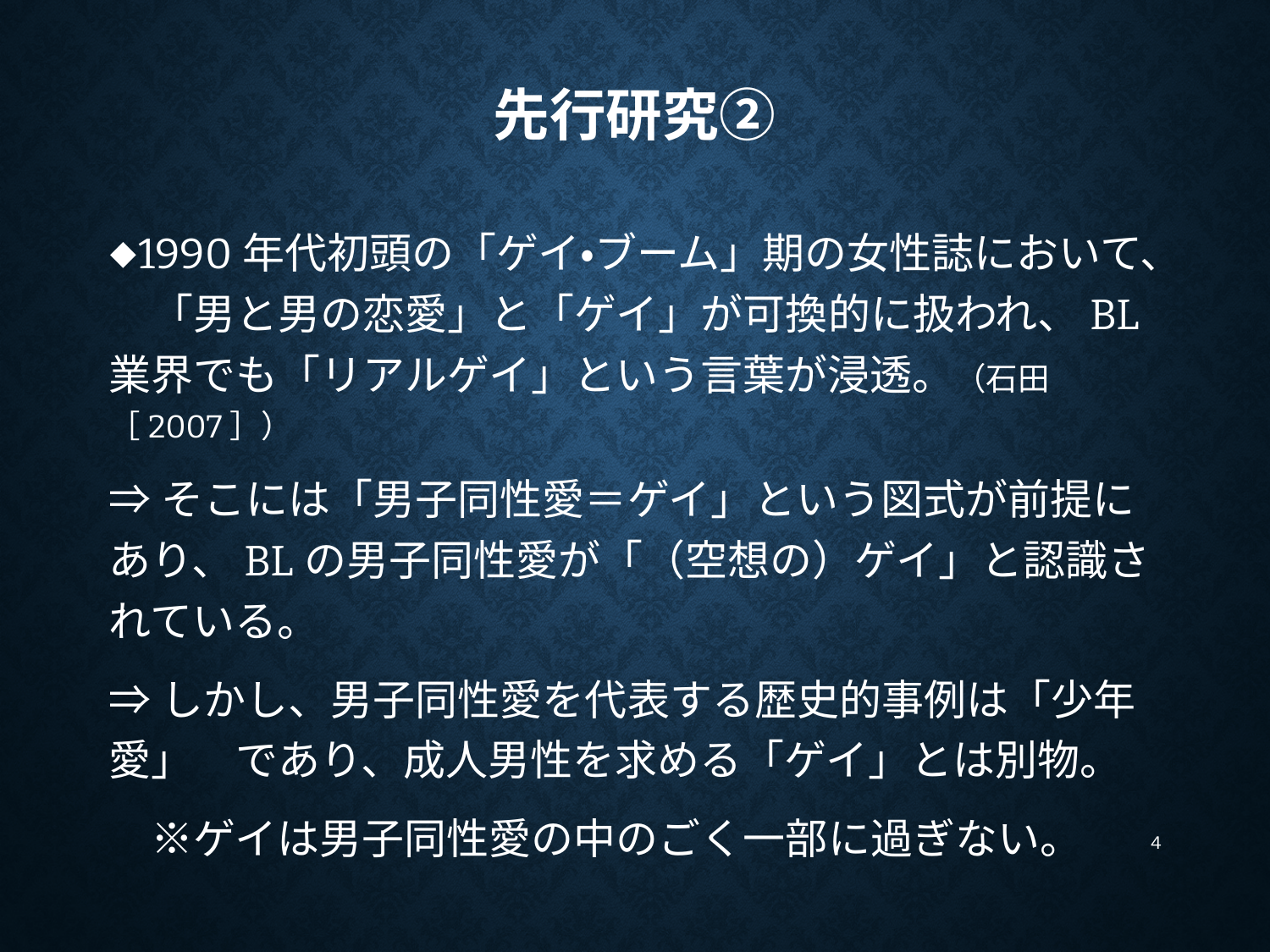

# 先行研究②
◆1990年代初頭の「ゲイ・ブーム」期の女性誌において、　「男と男の恋愛」と「ゲイ」が可換的に扱われ、BL業界でも「リアルゲイ」という言葉が浸透。（石田［2007］）
⇒そこには「男子同性愛＝ゲイ」という図式が前提にあり、BLの男子同性愛が「（空想の）ゲイ」と認識されている。
⇒しかし、男子同性愛を代表する歴史的事例は「少年愛」　であり、成人男性を求める「ゲイ」とは別物。
　※ゲイは男子同性愛の中のごく一部に過ぎない。
4